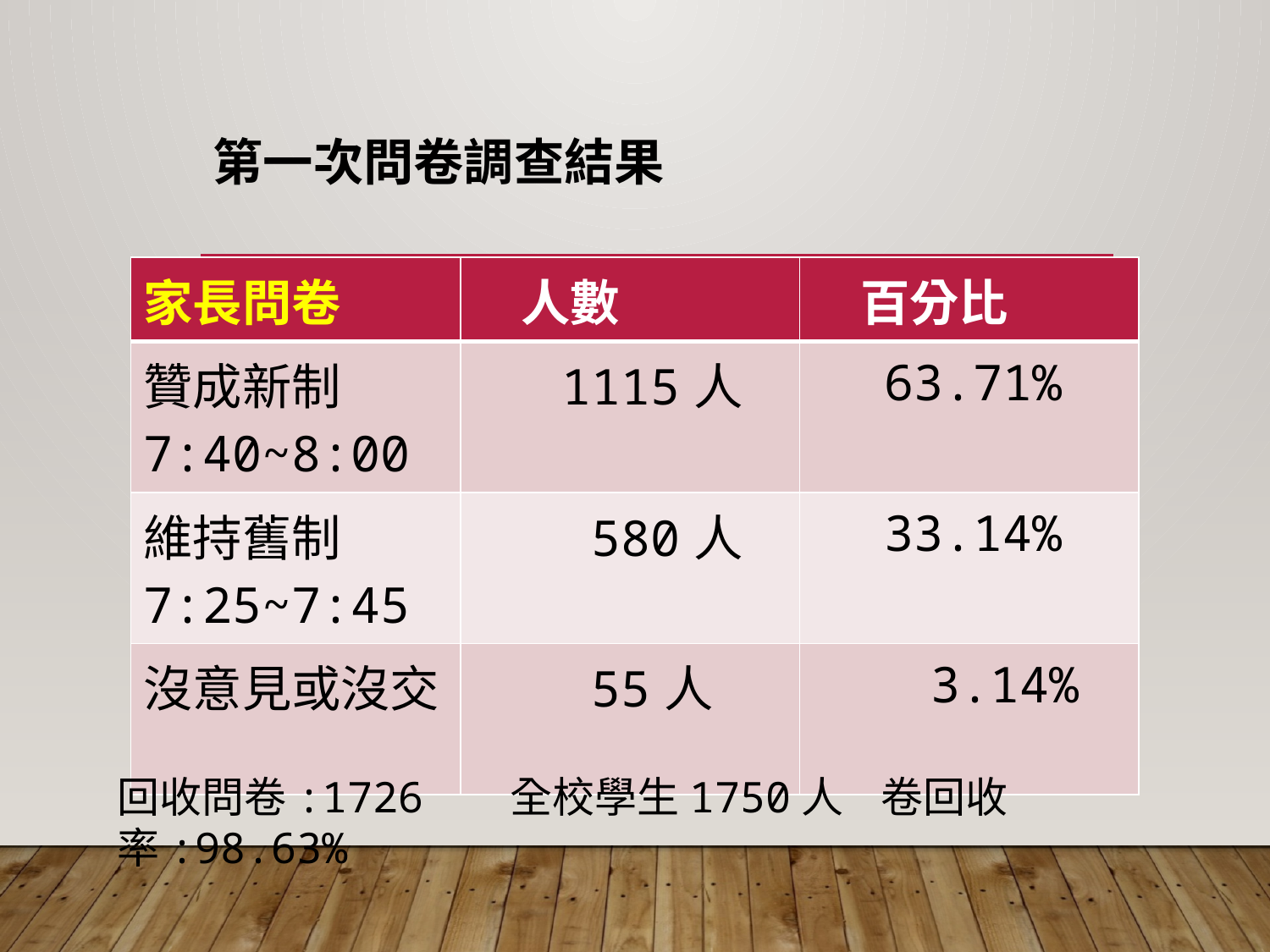

# 第一次問卷調查結果
| 家長問卷 | 人數 | 百分比 |
| --- | --- | --- |
| 贊成新制7:40~8:00 | 1115人 | 63.71% |
| 維持舊制 7:25~7:45 | 580人 | 33.14% |
| 沒意見或沒交 | 55人 | 3.14% |
回收問卷:1726   全校學生1750人    卷回收率:98.63%